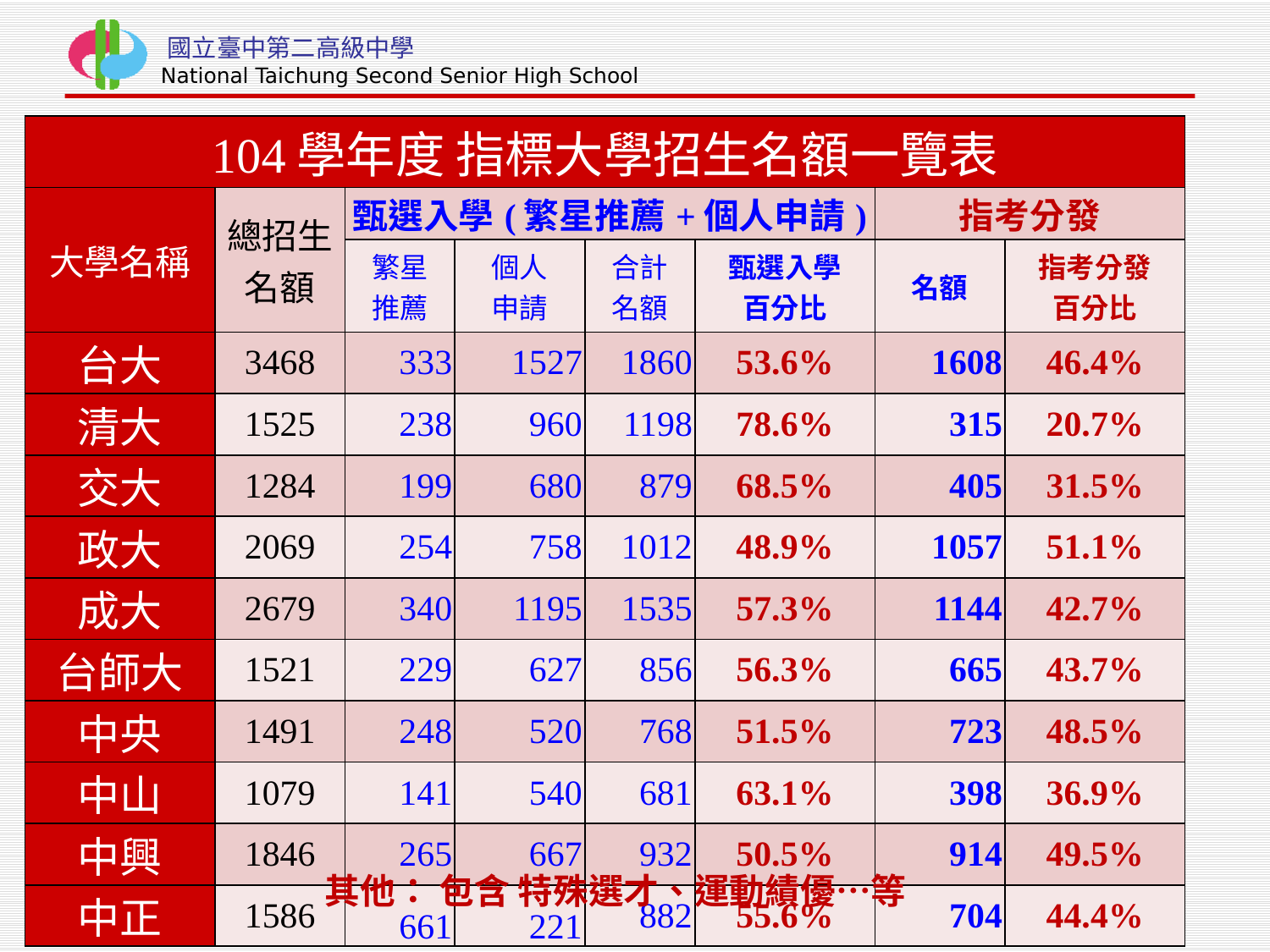

#
| 104學年度 指標大學招生名額一覽表 |  |  |  |  |  |  |  |
| --- | --- | --- | --- | --- | --- | --- | --- |
| 大學名稱 | 總招生 名額 | 甄選入學(繁星推薦+個人申請) |  |  |  | 指考分發 |  |
|  |  | 繁星 推薦 | 個人 申請 | 合計 名額 | 甄選入學 百分比 | 名額 | 指考分發 百分比 |
| 台大 | 3468 | 333 | 1527 | 1860 | 53.6% | 1608 | 46.4% |
| 清大 | 1525 | 238 | 960 | 1198 | 78.6% | 315 | 20.7% |
| 交大 | 1284 | 199 | 680 | 879 | 68.5% | 405 | 31.5% |
| 政大 | 2069 | 254 | 758 | 1012 | 48.9% | 1057 | 51.1% |
| 成大 | 2679 | 340 | 1195 | 1535 | 57.3% | 1144 | 42.7% |
| 台師大 | 1521 | 229 | 627 | 856 | 56.3% | 665 | 43.7% |
| 中央 | 1491 | 248 | 520 | 768 | 51.5% | 723 | 48.5% |
| 中山 | 1079 | 141 | 540 | 681 | 63.1% | 398 | 36.9% |
| 中興 | 1846 | 265 | 667 | 932 | 50.5% | 914 | 49.5% |
| 中正 | 1586 | 661 | 221 | 882 | 55.6% | 704 | 44.4% |
其他： 包含 特殊選才、運動績優…等